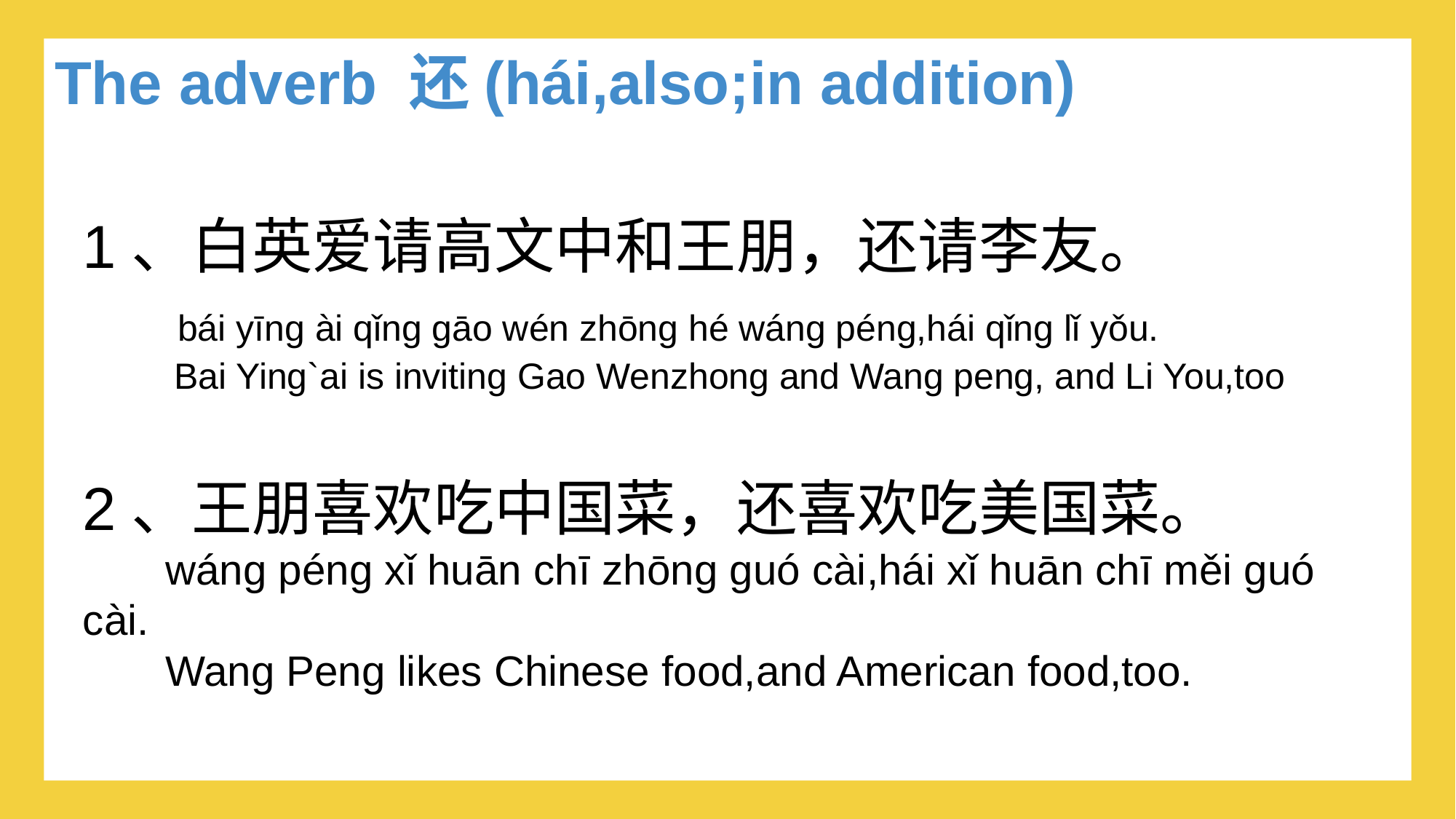

The adverb 还(hái,also;in addition)
ive
#
1、白英爱请高文中和王朋，还请李友。
      bái yīng ài qǐng gāo wén zhōng hé wáng péng,hái qǐng lǐ yǒu.
         Bai Ying`ai is inviting Gao Wenzhong and Wang peng, and Li You,too

2、王朋喜欢吃中国菜，还喜欢吃美国菜。
       wáng péng xǐ huān chī zhōng guó cài,hái xǐ huān chī měi guó cài.
       Wang Peng likes Chinese food,and American food,too.